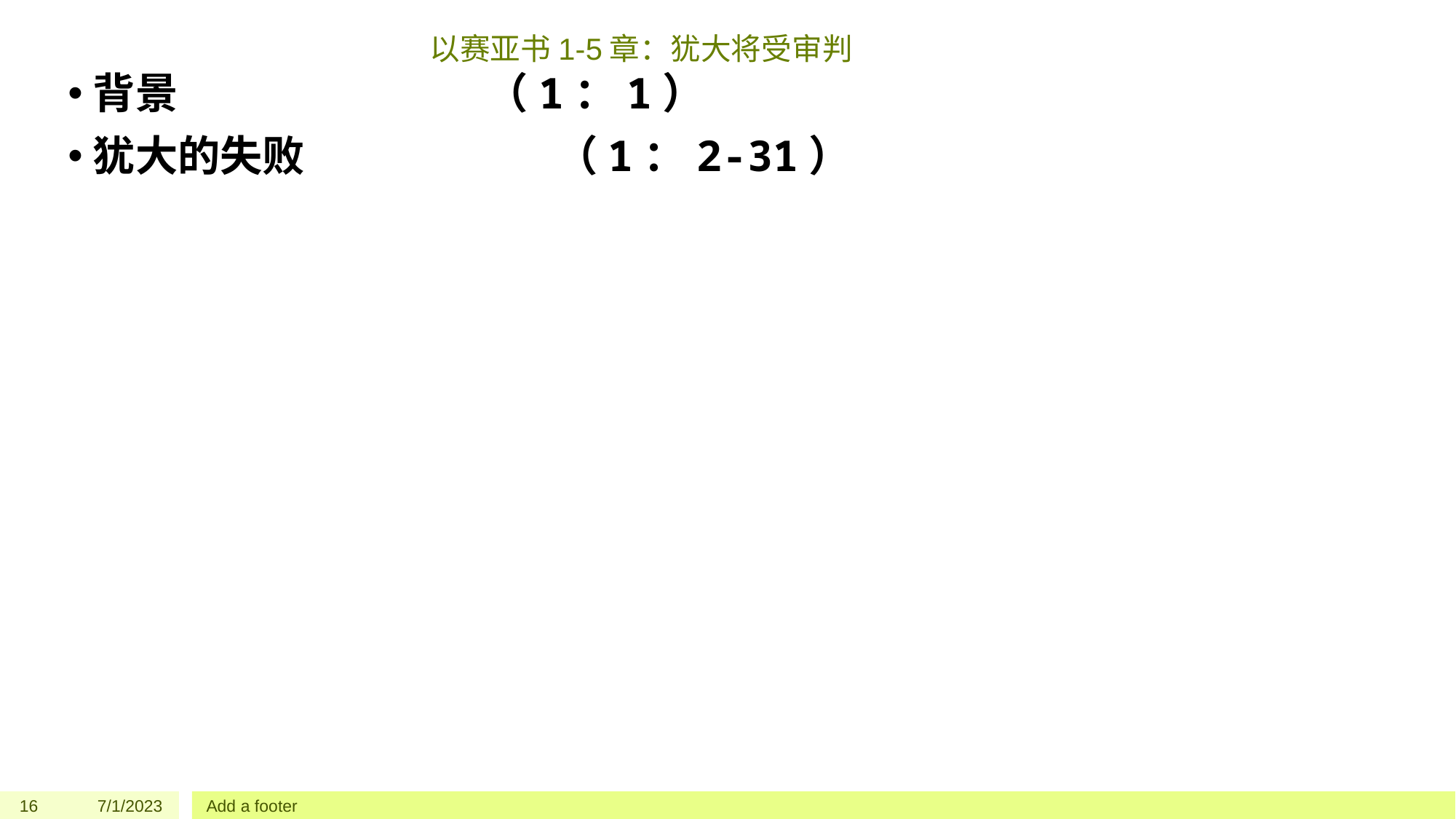

# 以赛亚书1-5章：犹大将受审判
背景                                （1：1）
犹大的失败                          （1：2-31）
16
7/1/2023
Add a footer